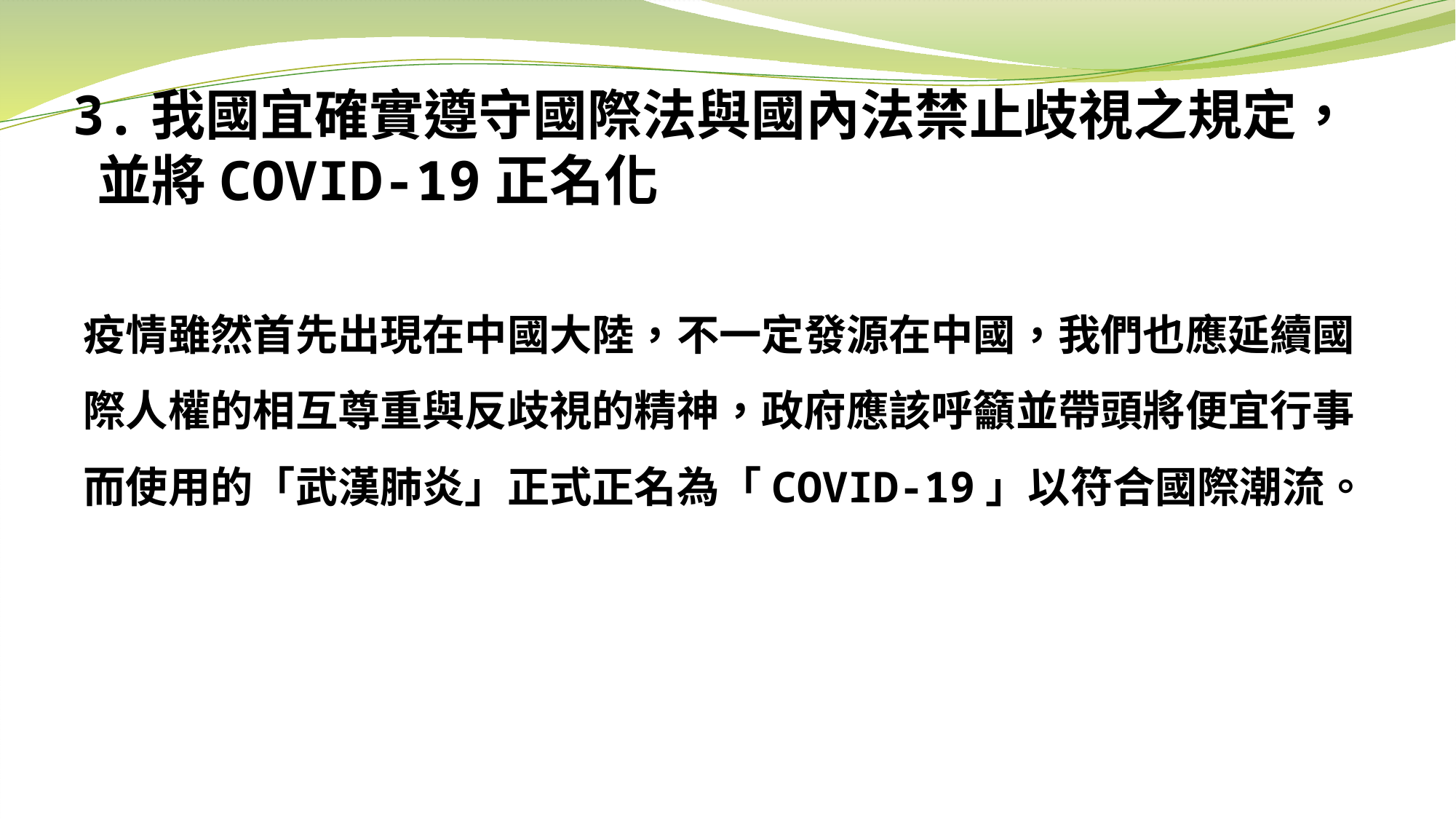

# 3.我國宜確實遵守國際法與國內法禁止歧視之規定， 並將COVID-19正名化
疫情雖然首先出現在中國大陸，不一定發源在中國，我們也應延續國際人權的相互尊重與反歧視的精神，政府應該呼籲並帶頭將便宜行事而使用的「武漢肺炎」正式正名為「COVID-19」以符合國際潮流。